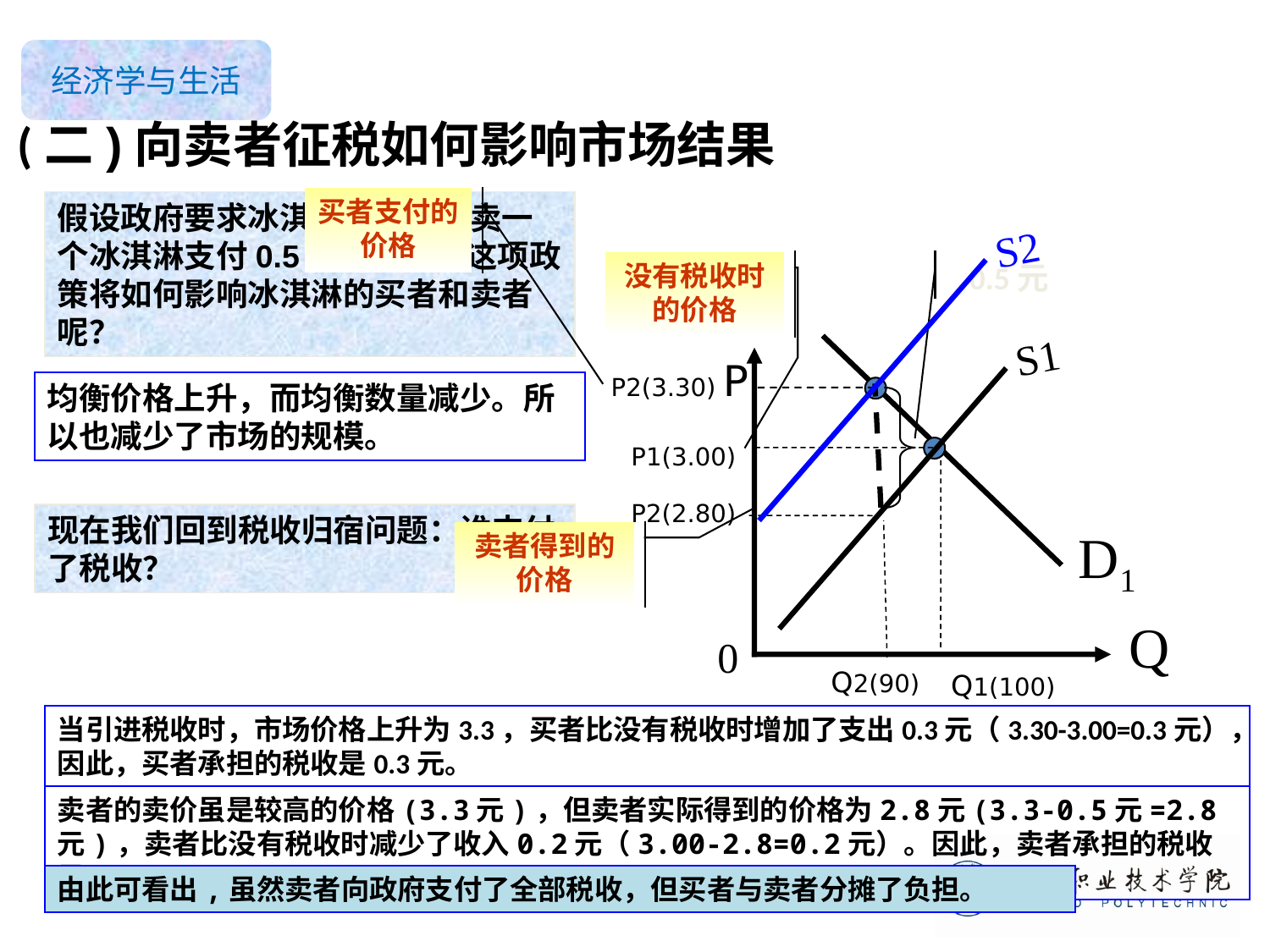

(二)向卖者征税如何影响市场结果
买者支付的价格
假设政府要求冰淇淋的卖者每卖一个冰淇淋支付0.5元的税收。这项政策将如何影响冰淇淋的买者和卖者呢？
S2

没有税收时的价格
0.5元

D1
S1

 P2(3.30)
P

Q
0
均衡价格上升，而均衡数量减少。所以也减少了市场的规模。

 P1(3.00)

 P2(2.80)
现在我们回到税收归宿问题：谁支付了税收？

卖者得到的价格
 Q2(90)
 Q1(100)
当引进税收时，市场价格上升为3.3，买者比没有税收时增加了支出0.3元（3.30-3.00=0.3元），因此，买者承担的税收是0.3元。
卖者的卖价虽是较高的价格(3.3元)，但卖者实际得到的价格为2.8元(3.3-0.5元=2.8元)，卖者比没有税收时减少了收入0.2元（3.00-2.8=0.2元）。因此，卖者承担的税收是0.2元。
由此可看出,虽然卖者向政府支付了全部税收，但买者与卖者分摊了负担。